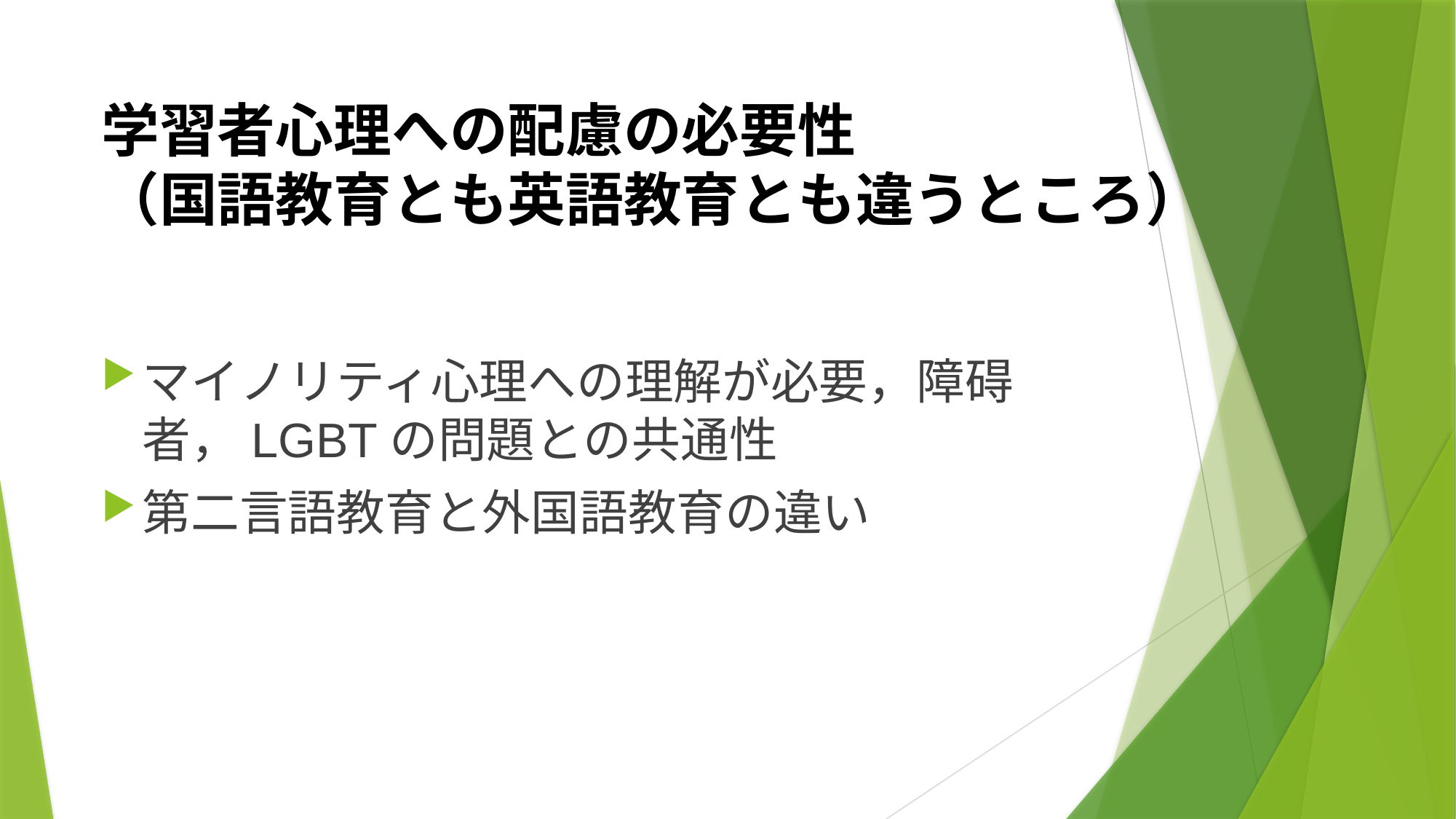

# 学習者心理への配慮の必要性 （国語教育とも英語教育とも違うところ）

マイノリティ心理への理解が必要，障碍者，LGBTの問題との共通性
第二言語教育と外国語教育の違い